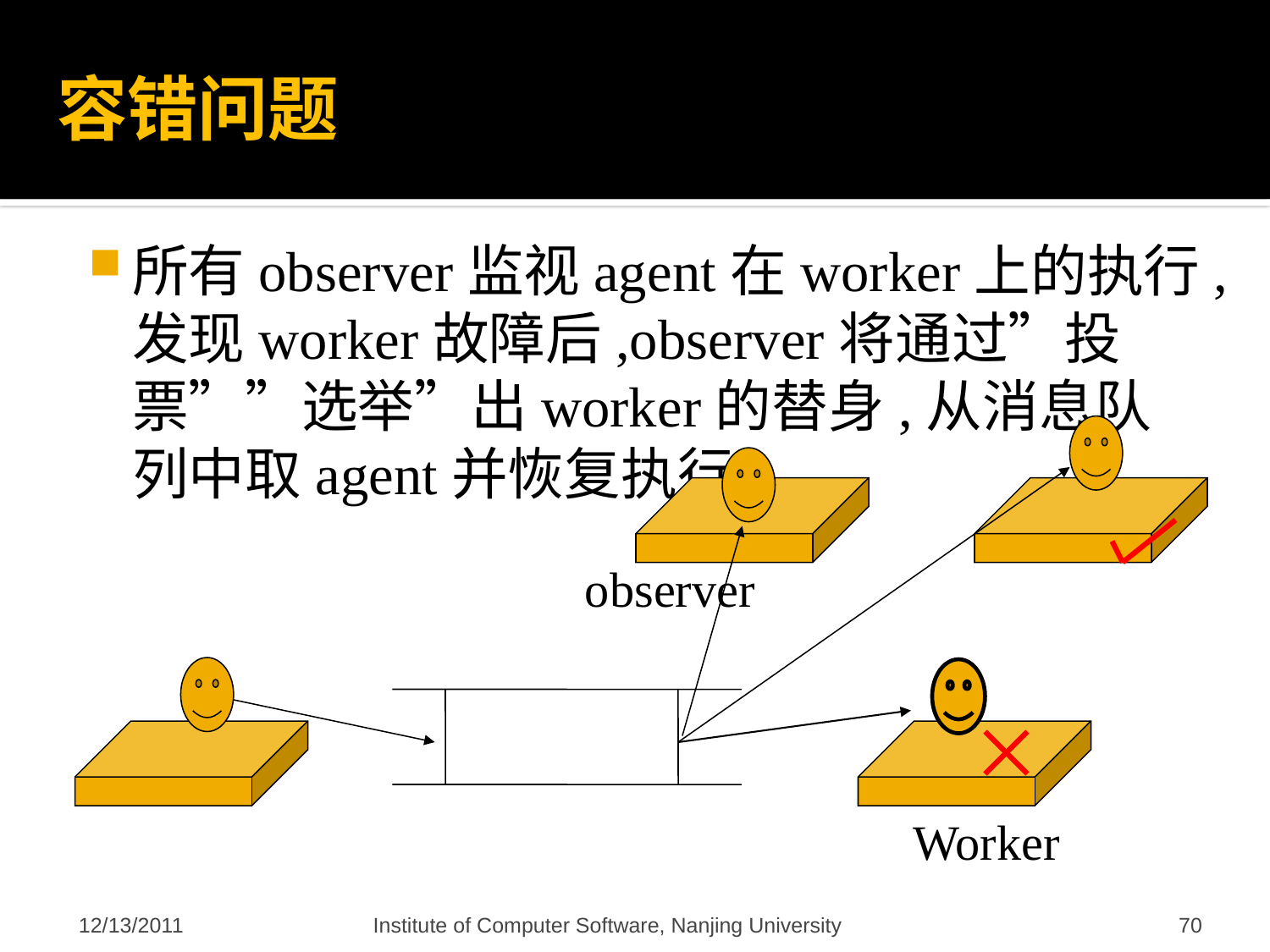

# 容错问题
所有observer监视agent在worker上的执行,发现worker故障后,observer将通过”投票””选举”出worker的替身,从消息队列中取agent并恢复执行

observer

70
Worker
12/13/2011
Institute of Computer Software, Nanjing University
70